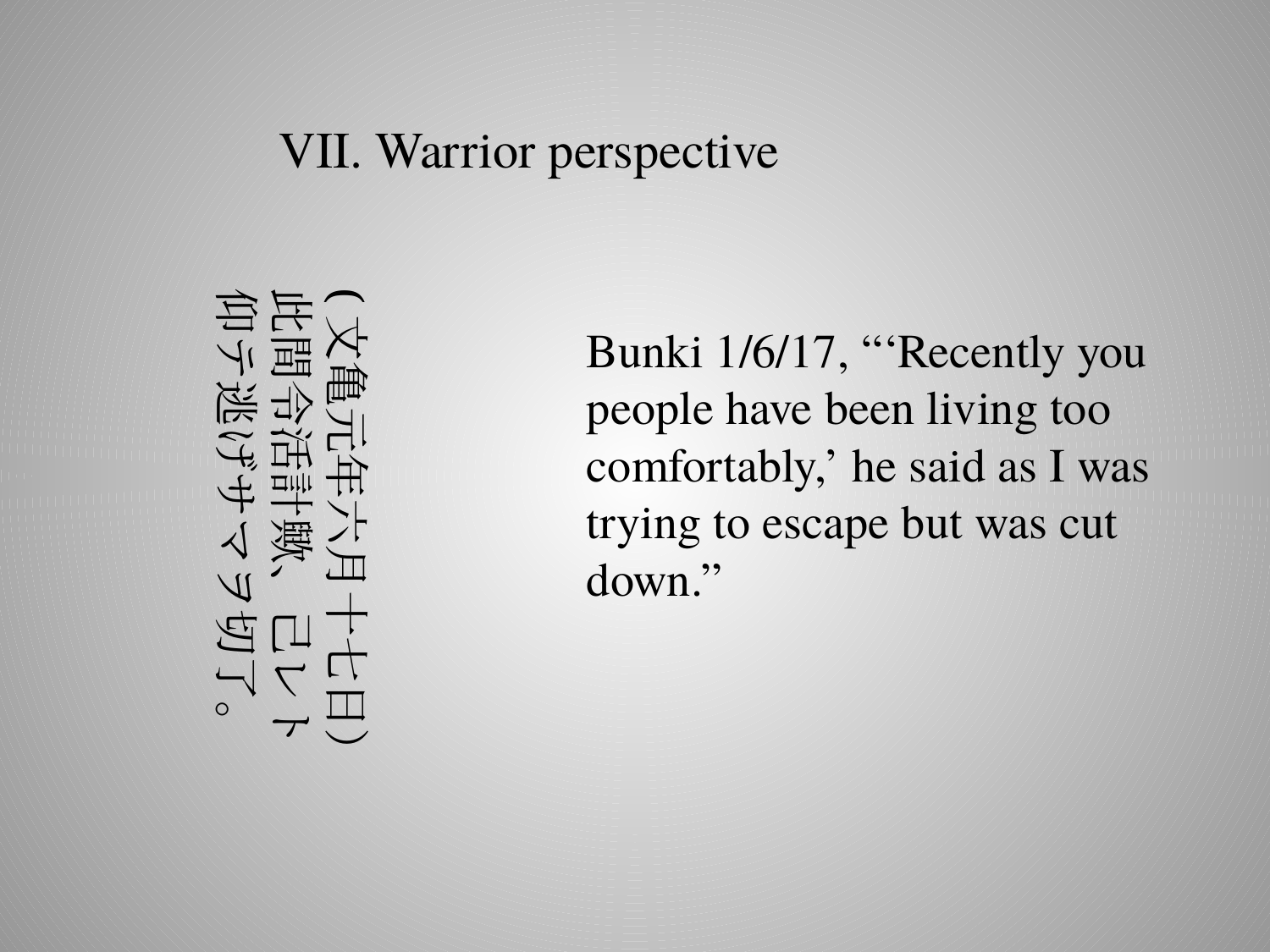

VII. Warrior perspective
(文亀元年六月十七日）此間令活計歟、己レト仰テ逃げサマヲ切了。
Bunki 1/6/17, “‘Recently you people have been living too comfortably,’ he said as I was trying to escape but was cut down.”